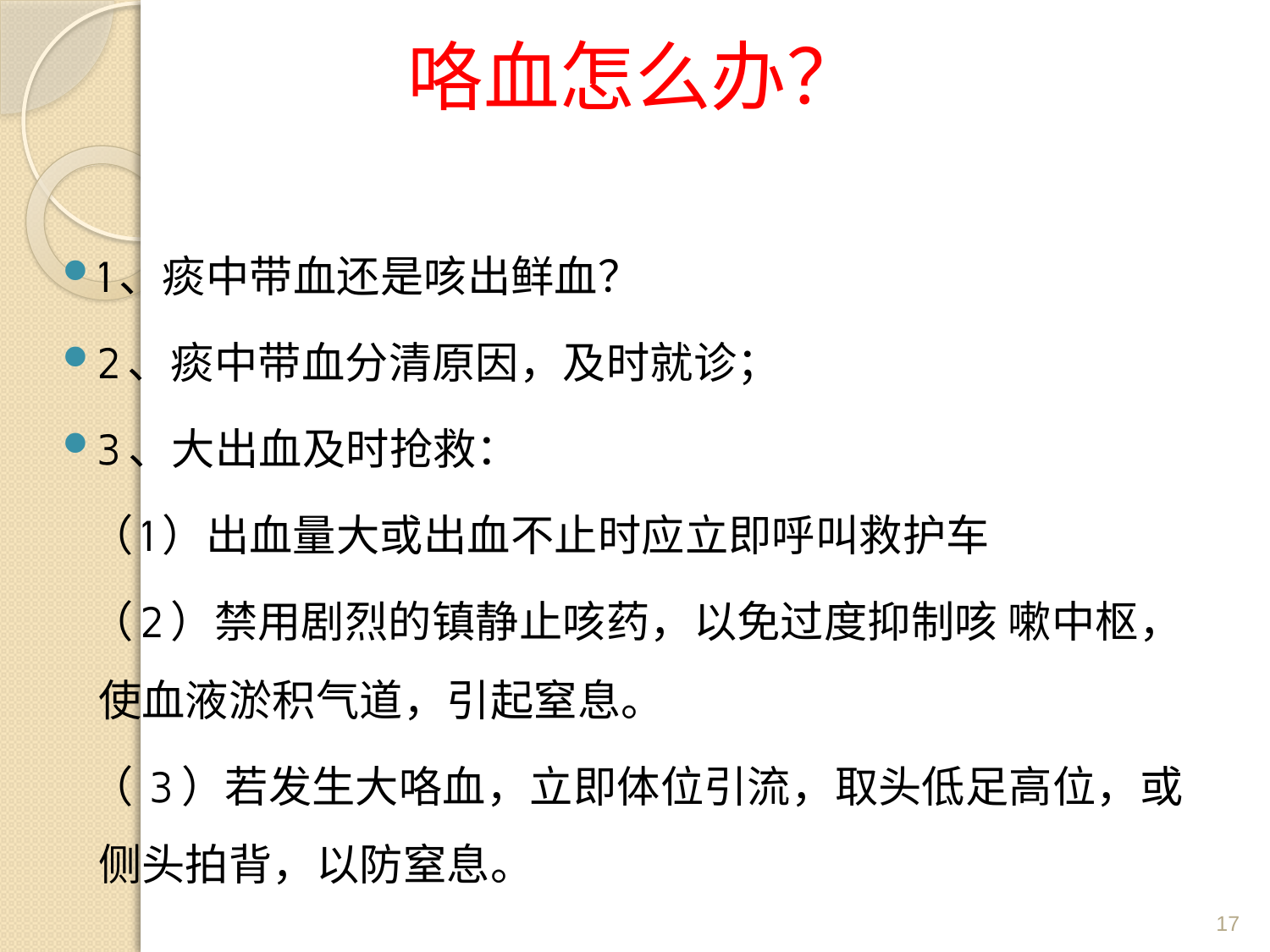

# 咯血怎么办？
1、痰中带血还是咳出鲜血？
2、痰中带血分清原因，及时就诊；
3、大出血及时抢救：
  （1）出血量大或出血不止时应立即呼叫救护车
  （2）禁用剧烈的镇静止咳药，以免过度抑制咳 嗽中枢，使血液淤积气道，引起窒息。
  （ 3）若发生大咯血，立即体位引流，取头低足高位，或侧头拍背，以防窒息。
17